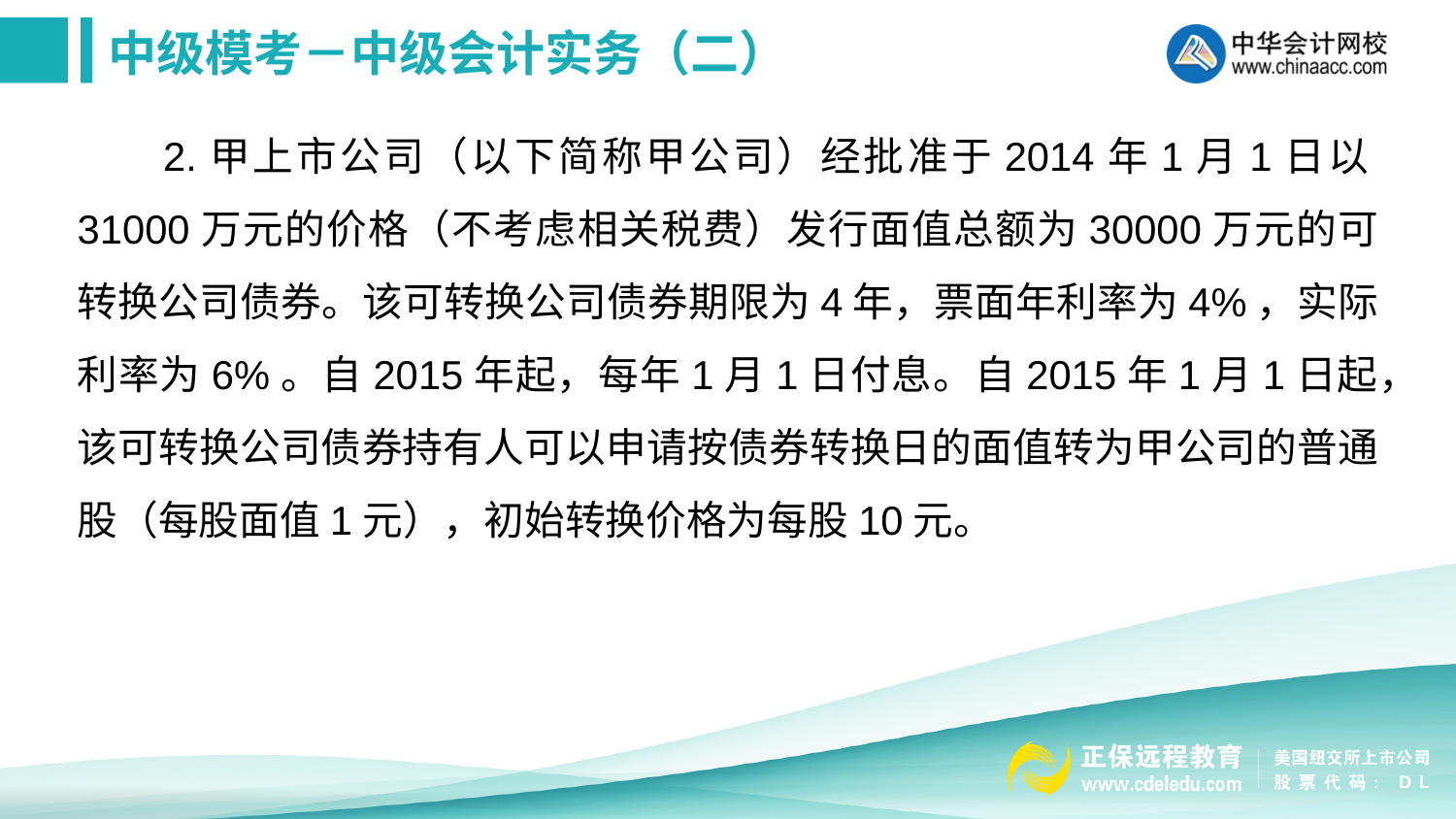

2.甲上市公司（以下简称甲公司）经批准于2014年1月1日以31000万元的价格（不考虑相关税费）发行面值总额为30000万元的可转换公司债券。该可转换公司债券期限为4年，票面年利率为4%，实际利率为6%。自2015年起，每年1月1日付息。自2015年1月1日起，该可转换公司债券持有人可以申请按债券转换日的面值转为甲公司的普通股（每股面值1元），初始转换价格为每股10元。